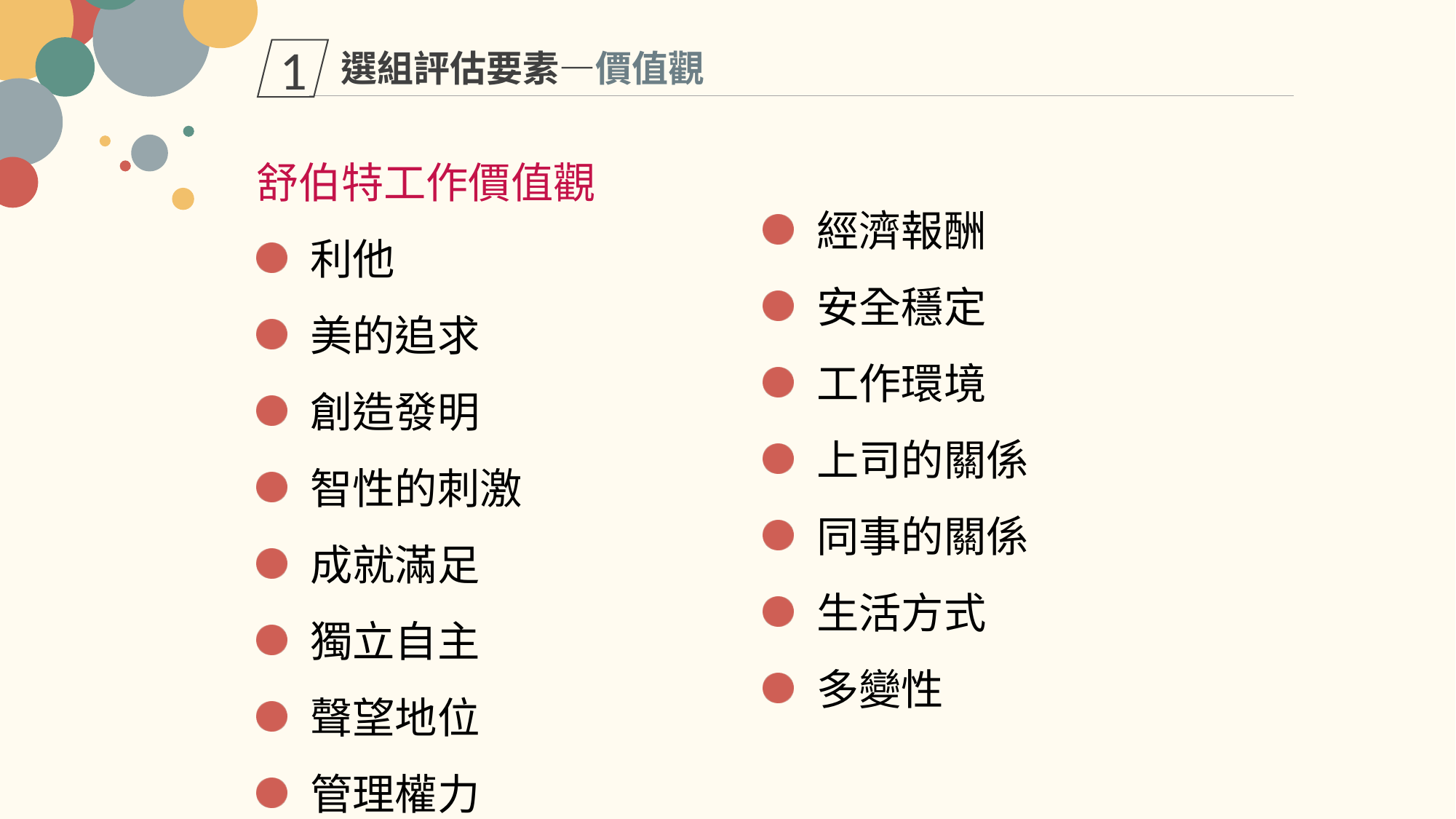

1
選組評估要素—價值觀

 經濟報酬
 安全穩定
 工作環境
 上司的關係
 同事的關係
 生活方式
 多變性

舒伯特工作價值觀
 利他
 美的追求
 創造發明
 智性的刺激
 成就滿足
 獨立自主
 聲望地位
 管理權力